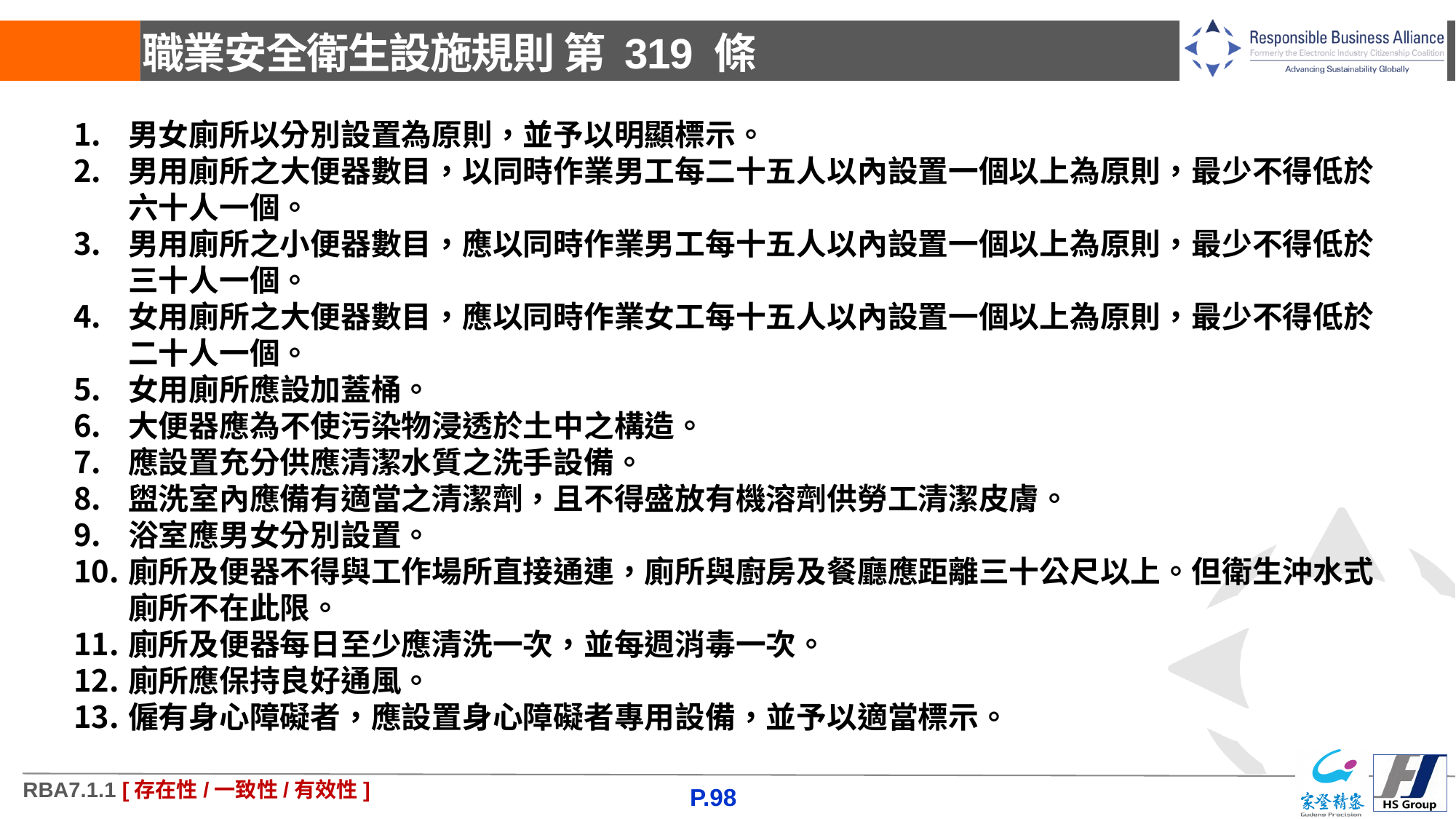

# 職業安全衛生設施規則 第 319 條
男女廁所以分別設置為原則，並予以明顯標示。
男用廁所之大便器數目，以同時作業男工每二十五人以內設置一個以上為原則，最少不得低於六十人一個。
男用廁所之小便器數目，應以同時作業男工每十五人以內設置一個以上為原則，最少不得低於三十人一個。
女用廁所之大便器數目，應以同時作業女工每十五人以內設置一個以上為原則，最少不得低於二十人一個。
女用廁所應設加蓋桶。
大便器應為不使污染物浸透於土中之構造。
應設置充分供應清潔水質之洗手設備。
盥洗室內應備有適當之清潔劑，且不得盛放有機溶劑供勞工清潔皮膚。
浴室應男女分別設置。
廁所及便器不得與工作場所直接通連，廁所與廚房及餐廳應距離三十公尺以上。但衛生沖水式廁所不在此限。
廁所及便器每日至少應清洗一次，並每週消毒一次。
廁所應保持良好通風。
僱有身心障礙者，應設置身心障礙者專用設備，並予以適當標示。